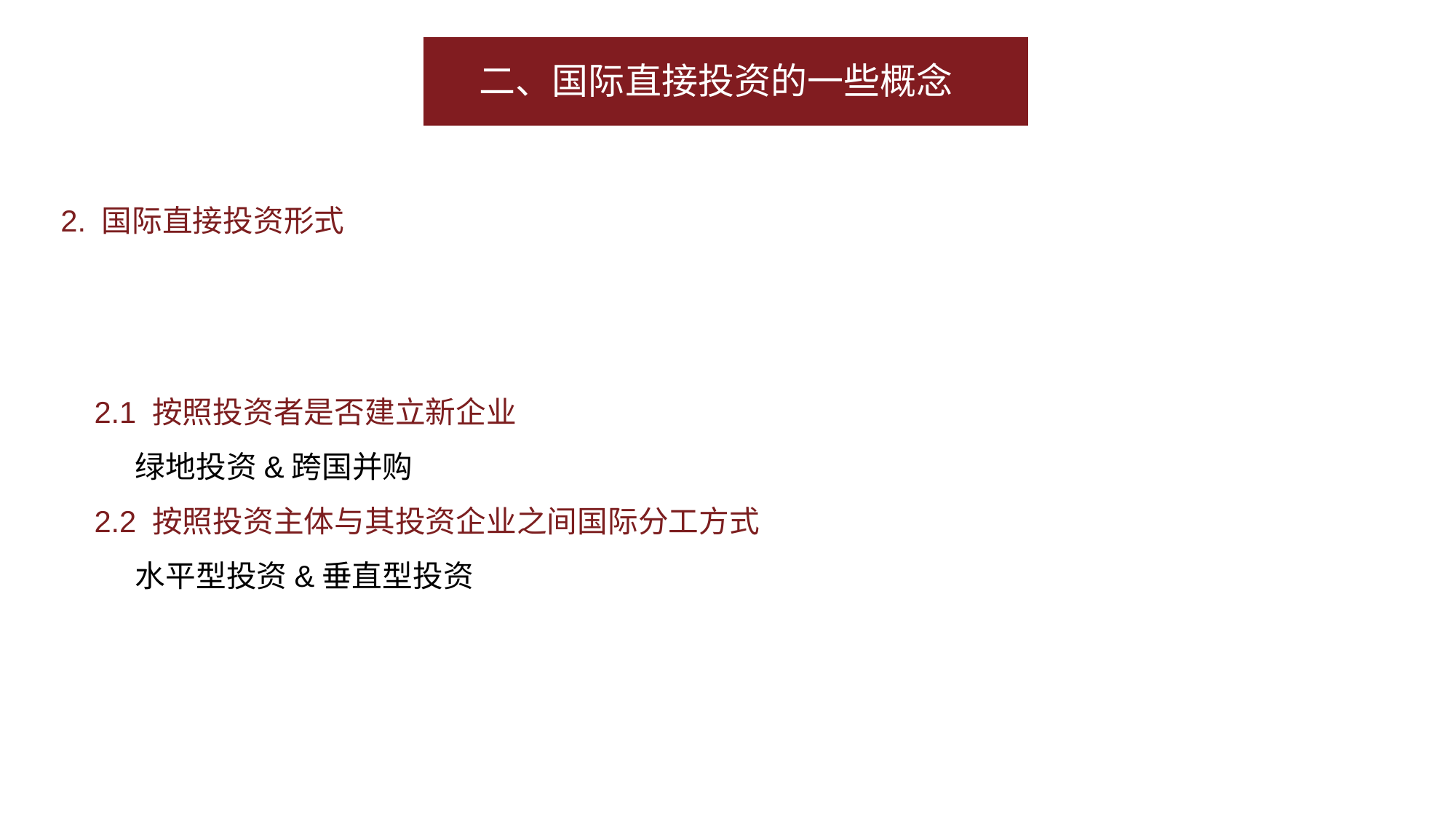

二、国际直接投资的一些概念
2. 国际直接投资形式
2.1 按照投资者是否建立新企业
     绿地投资&跨国并购
2.2 按照投资主体与其投资企业之间国际分工方式
     水平型投资&垂直型投资